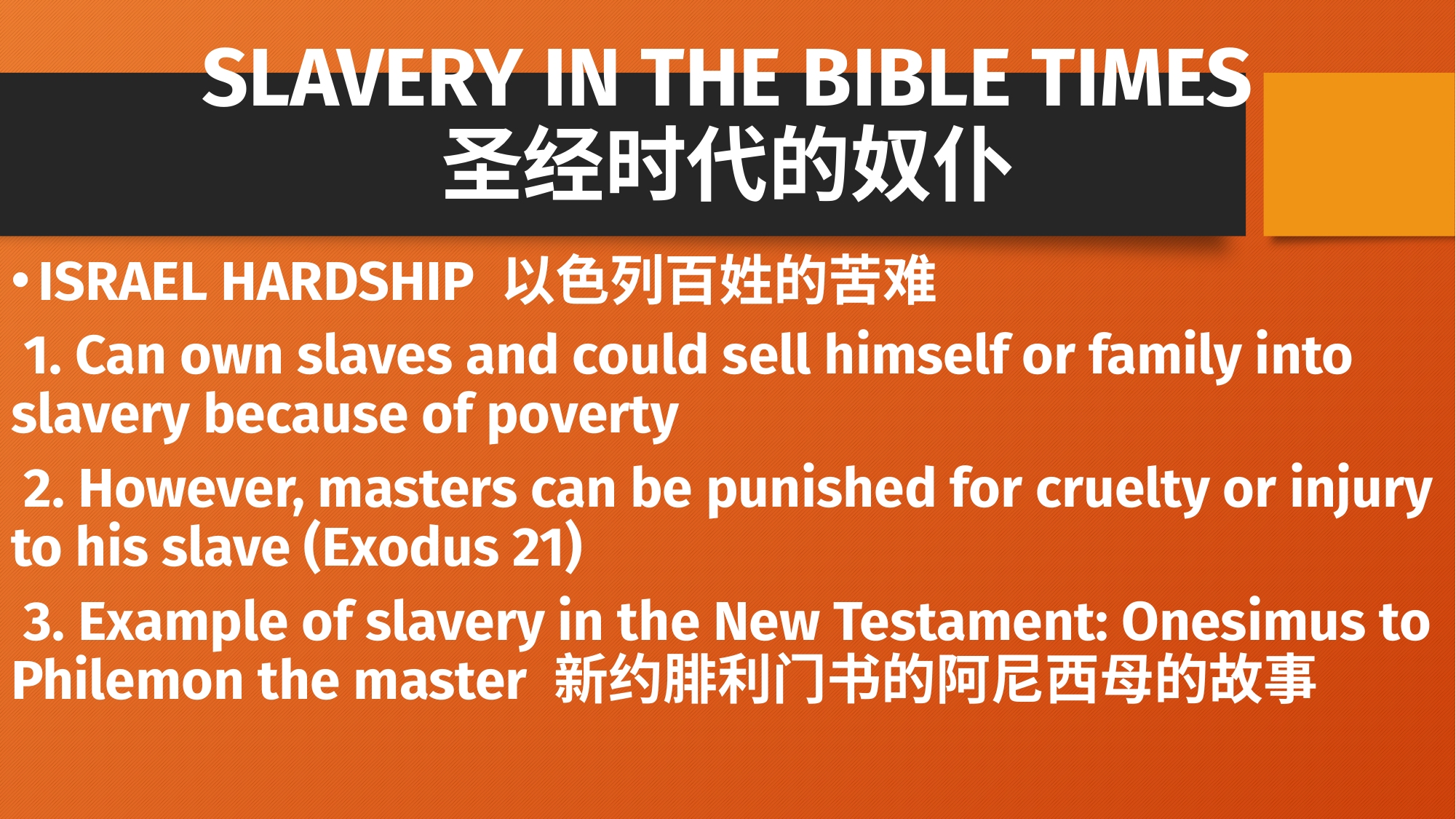

# SLAVERY IN THE BIBLE TIMES 圣经时代的奴仆
ISRAEL HARDSHIP 以色列百姓的苦难
 1. Can own slaves and could sell himself or family into slavery because of poverty
 2. However, masters can be punished for cruelty or injury to his slave (Exodus 21)
 3. Example of slavery in the New Testament: Onesimus to Philemon the master 新约腓利门书的阿尼西母的故事